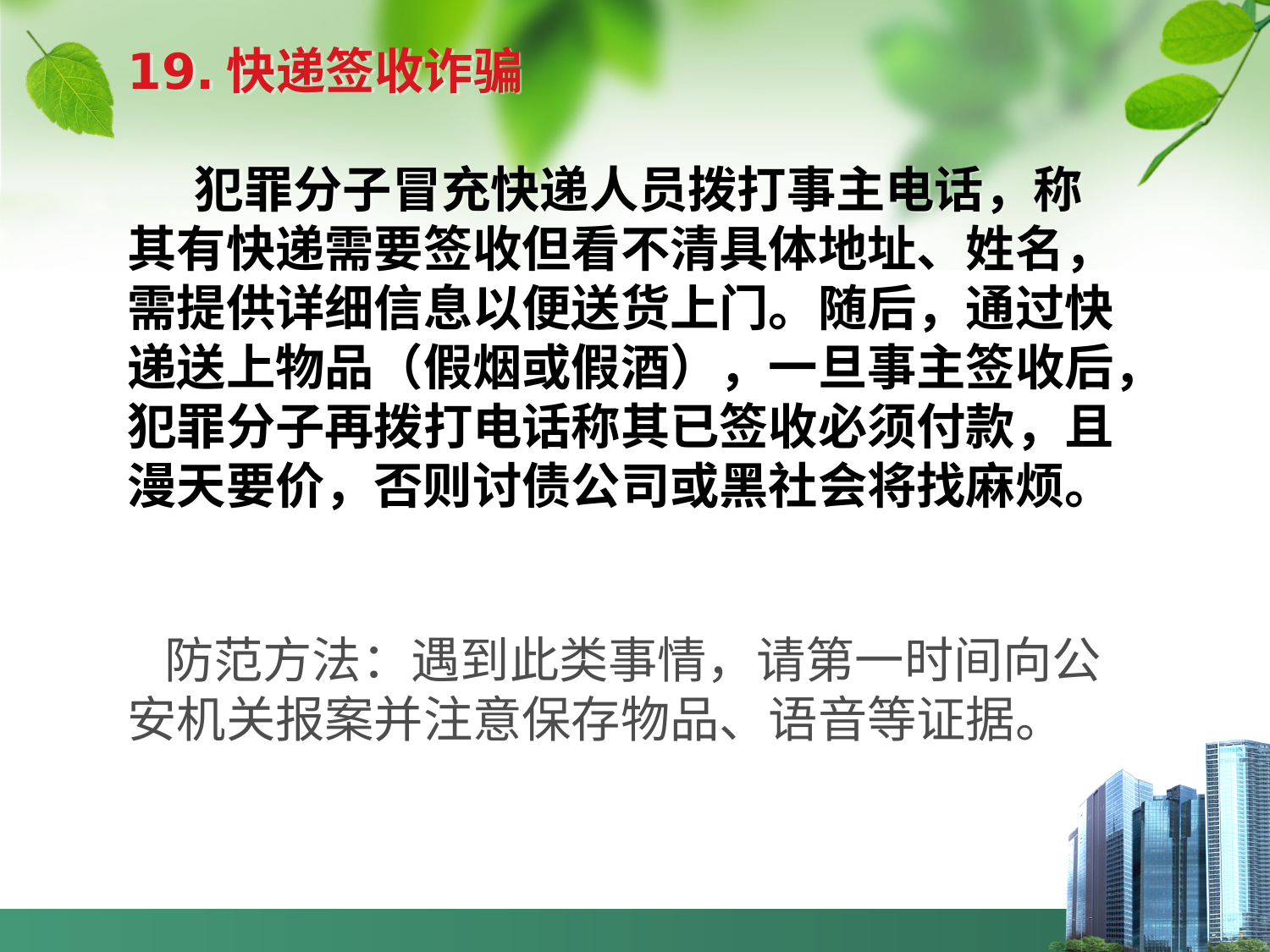

# 19.快递签收诈骗 犯罪分子冒充快递人员拨打事主电话，称其有快递需要签收但看不清具体地址、姓名，需提供详细信息以便送货上门。随后，通过快递送上物品（假烟或假酒），一旦事主签收后，犯罪分子再拨打电话称其已签收必须付款，且漫天要价，否则讨债公司或黑社会将找麻烦。
1
防范方法：遇到此类事情，请第一时间向公安机关报案并注意保存物品、语音等证据。